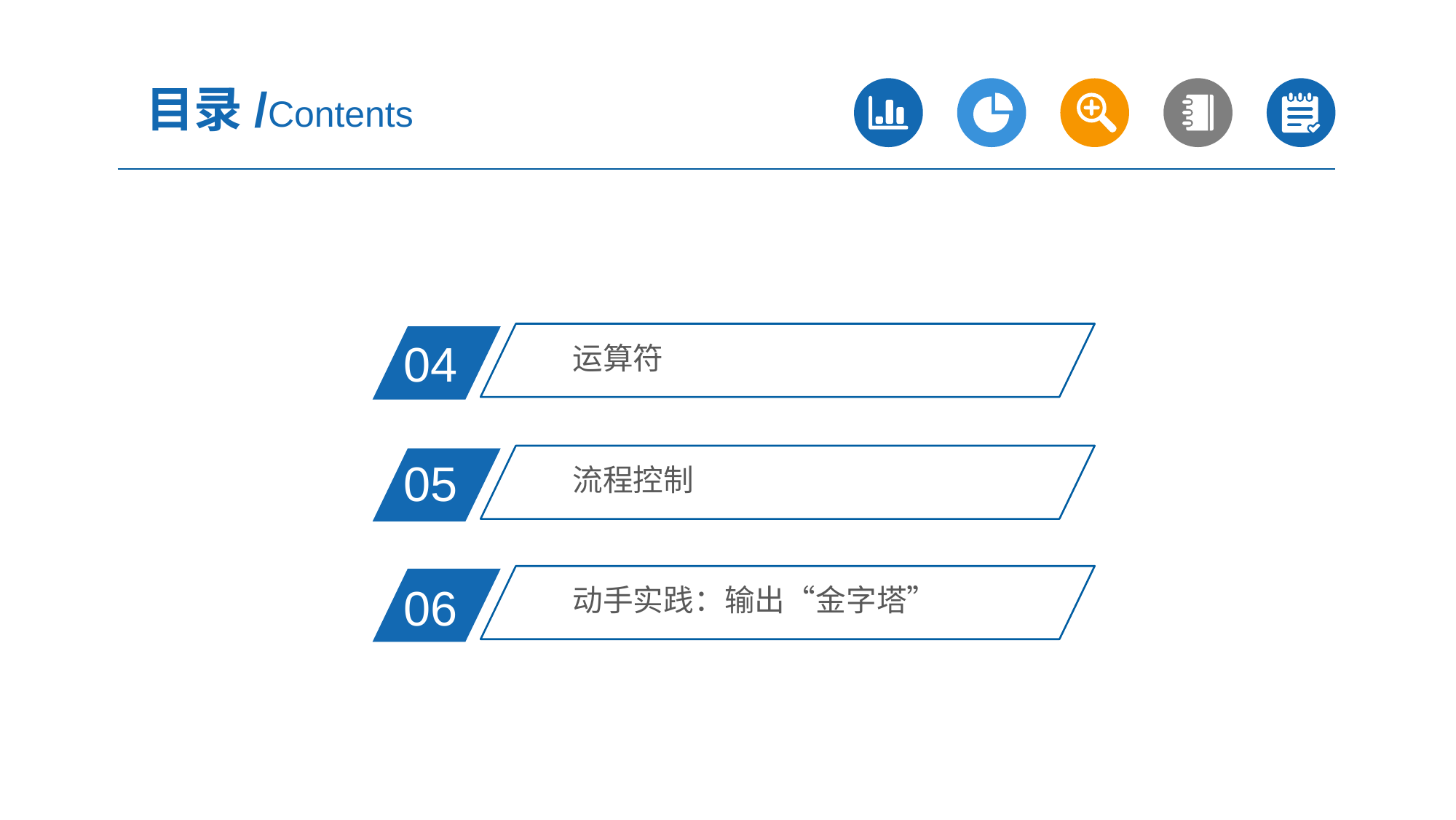

目录/Contents

运算符

04

流程控制
05

动手实践：输出“金字塔”

06